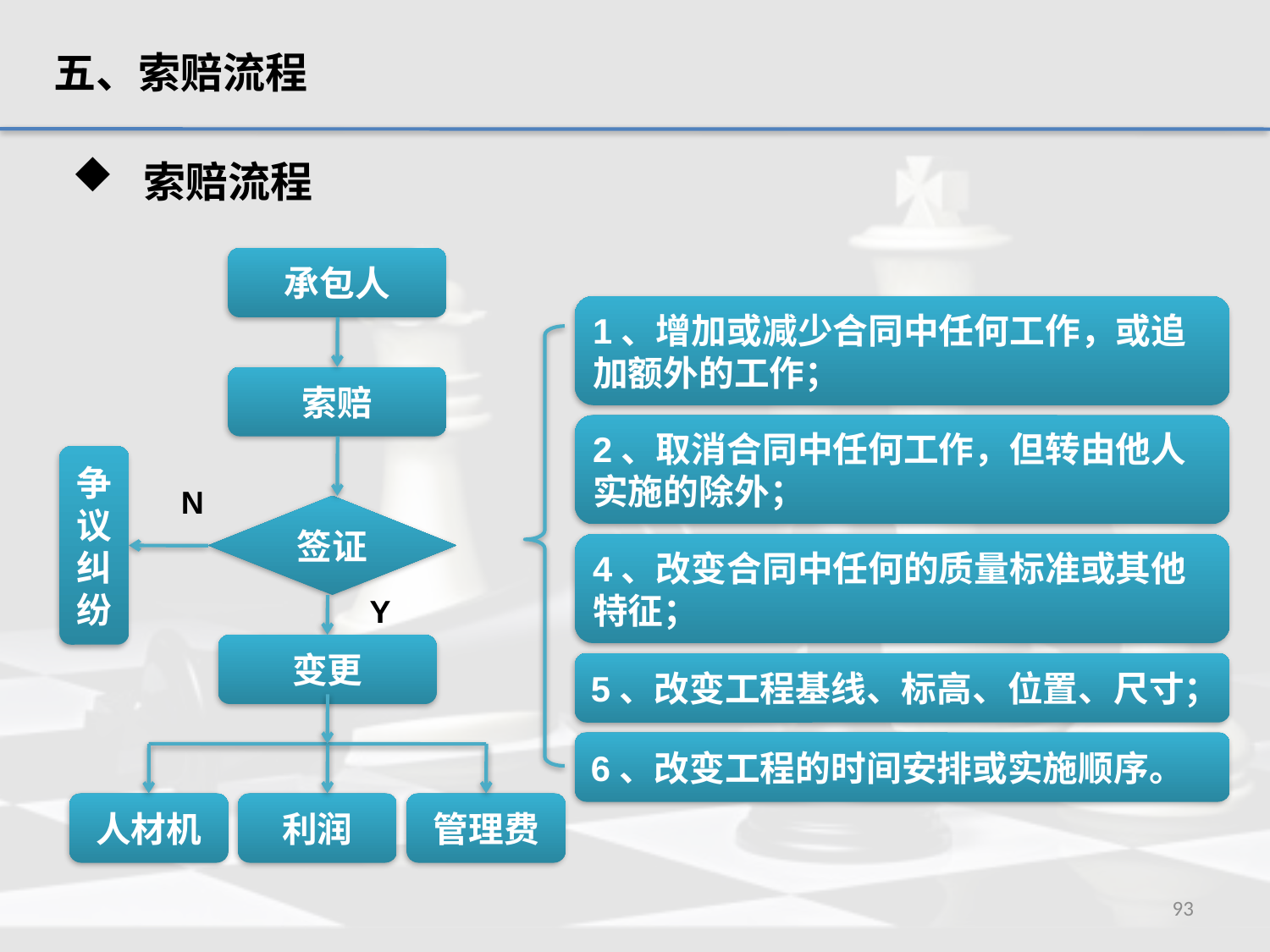

五、索赔流程
  索赔流程
承包人
1、增加或减少合同中任何工作，或追加额外的工作；

索赔
2、取消合同中任何工作，但转由他人实施的除外；
争议纠纷
N
签证
4、改变合同中任何的质量标准或其他特征；
Y
变更
5、改变工程基线、标高、位置、尺寸；
6、改变工程的时间安排或实施顺序。
人材机
利润
管理费
93